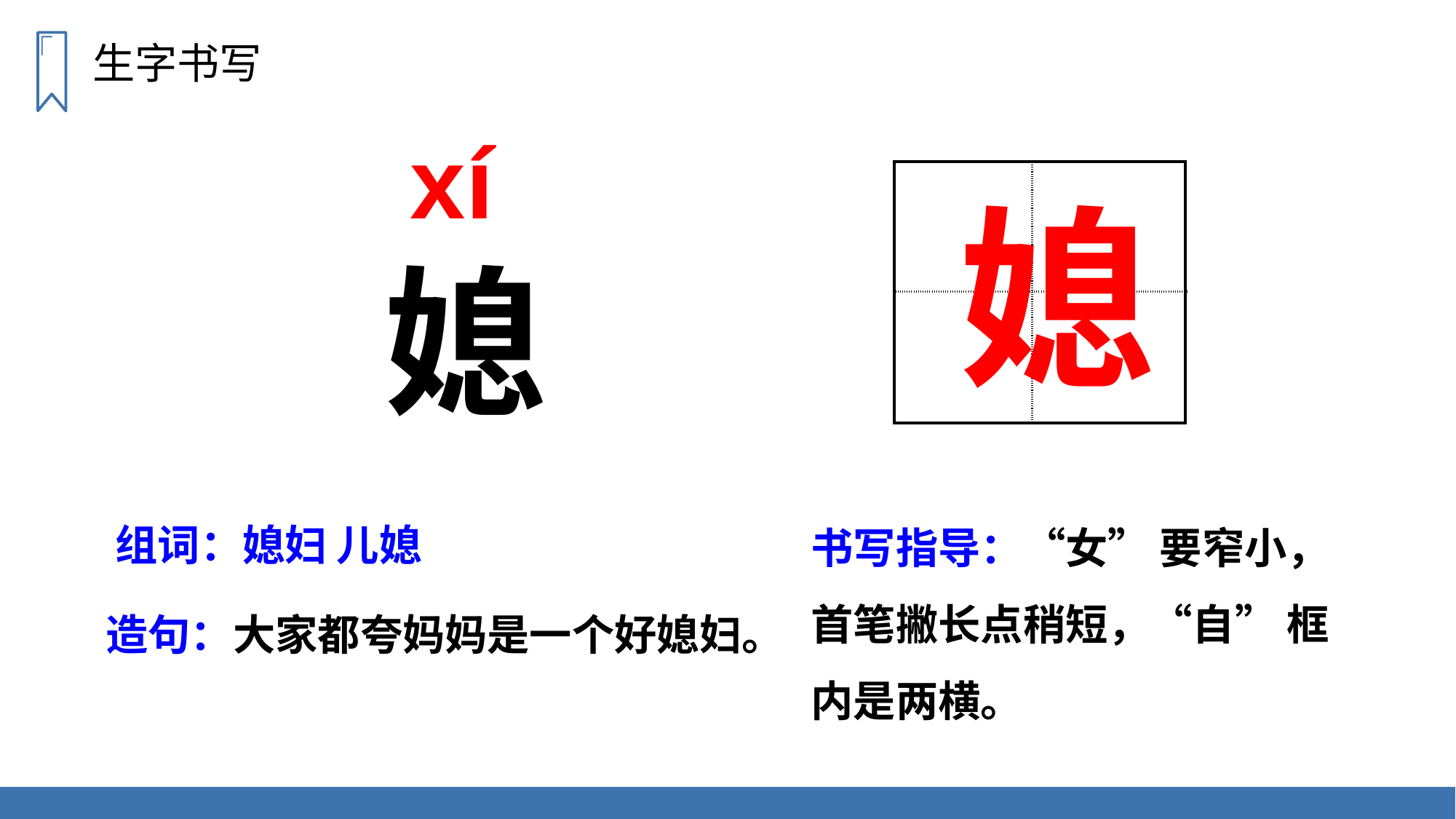

生字书写
xí
|  |  |
| --- | --- |
|  |  |
媳
媳
书写指导：“女” 要窄小，首笔撇长点稍短，“自” 框内是两横。

组词：媳妇 儿媳
造句：大家都夸妈妈是一个好媳妇。